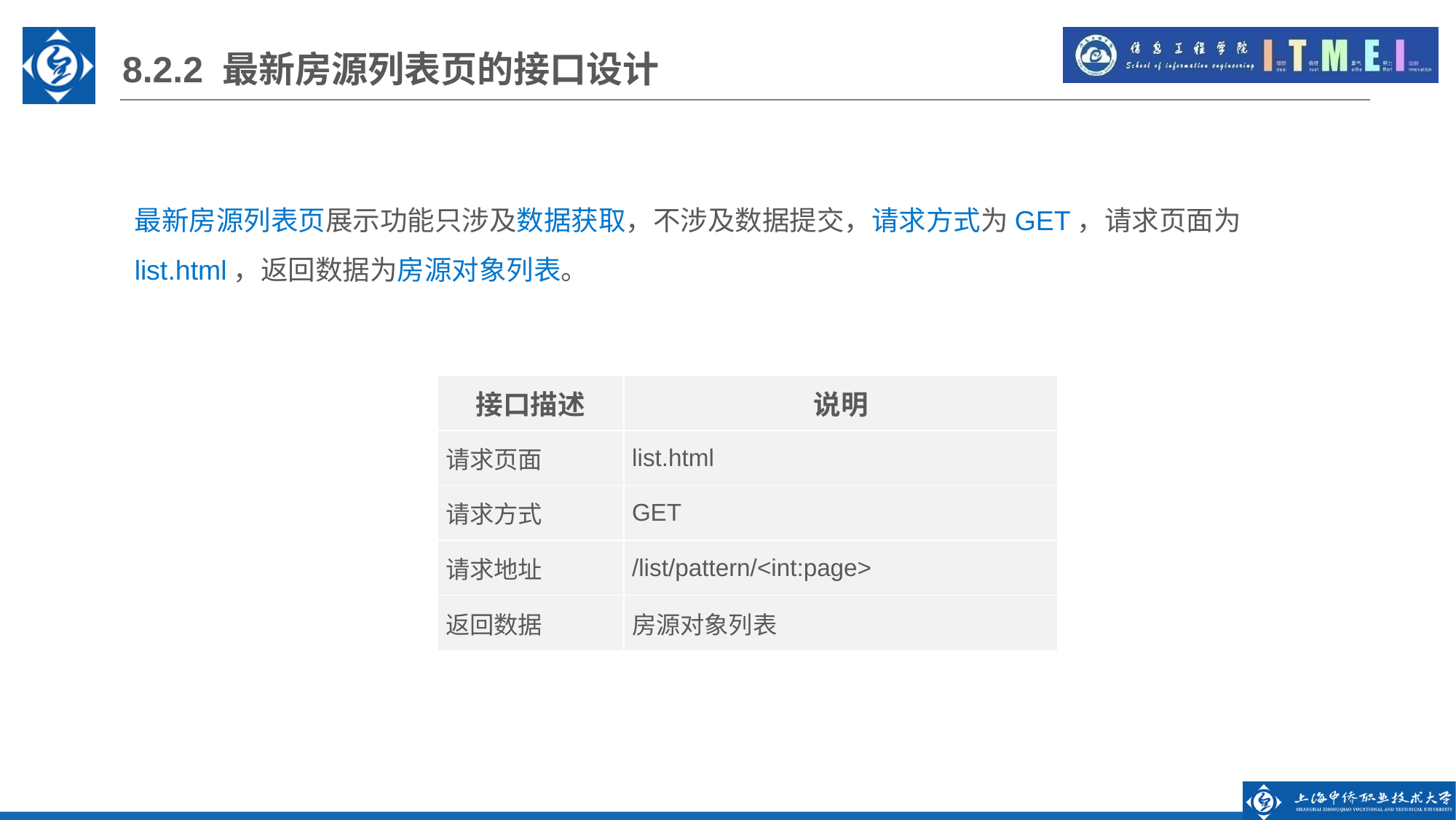

8.2.2 最新房源列表页的接口设计
最新房源列表页展示功能只涉及数据获取，不涉及数据提交，请求方式为GET，请求页面为list.html，返回数据为房源对象列表。
| 接口描述 | 说明 |
| --- | --- |
| 请求页面 | list.html |
| 请求方式 | GET |
| 请求地址 | /list/pattern/<int:page> |
| 返回数据 | 房源对象列表 |